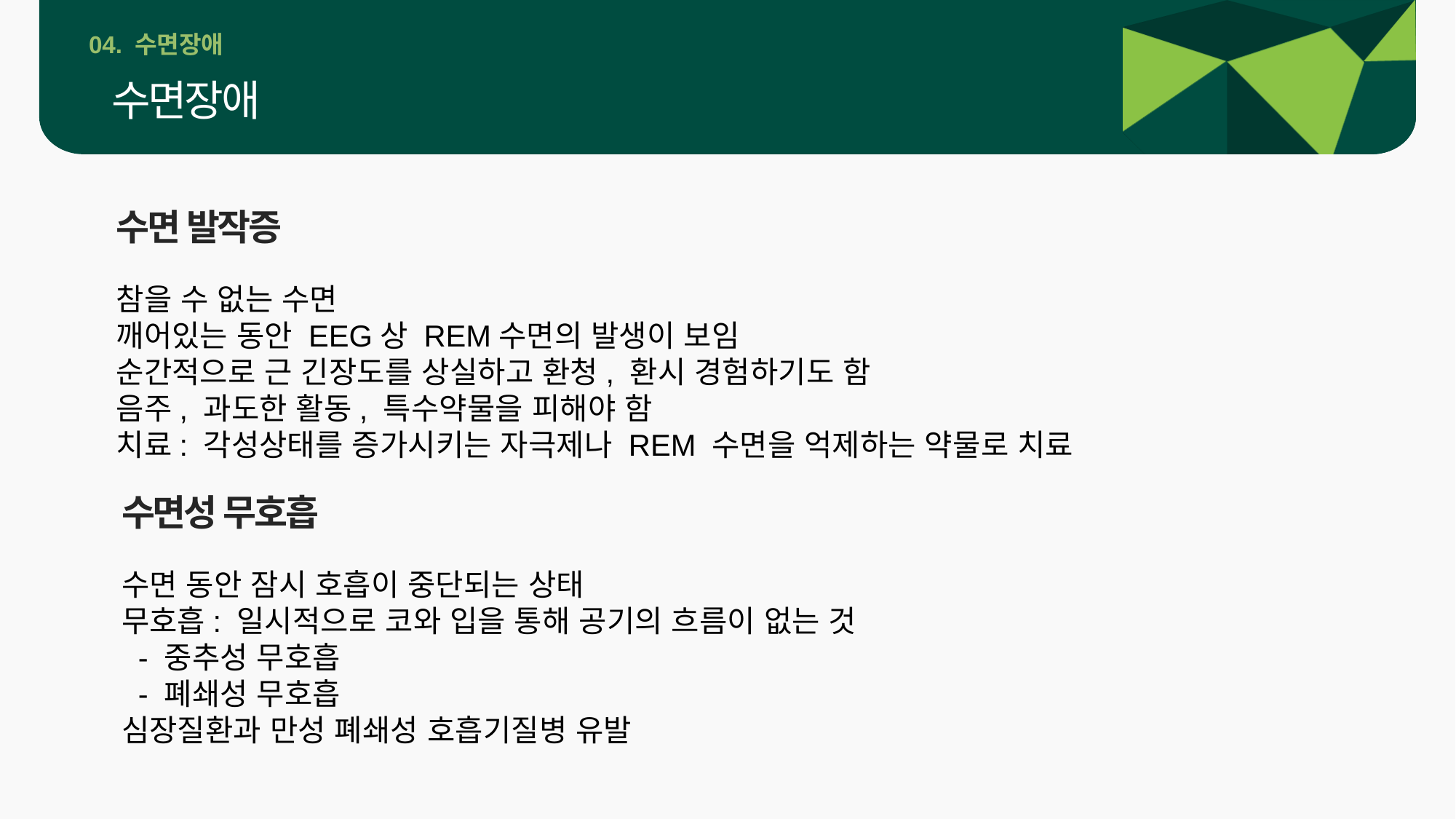

04. 수면장애
수면장애
수면 발작증

참을 수 없는 수면
깨어있는 동안 EEG상 REM수면의 발생이 보임
순간적으로 근 긴장도를 상실하고 환청, 환시 경험하기도 함
음주, 과도한 활동, 특수약물을 피해야 함
치료: 각성상태를 증가시키는 자극제나 REM 수면을 억제하는 약물로 치료

수면성 무호흡

수면 동안 잠시 호흡이 중단되는 상태
무호흡: 일시적으로 코와 입을 통해 공기의 흐름이 없는 것
  - 중추성 무호흡
  - 폐쇄성 무호흡
심장질환과 만성 폐쇄성 호흡기질병 유발